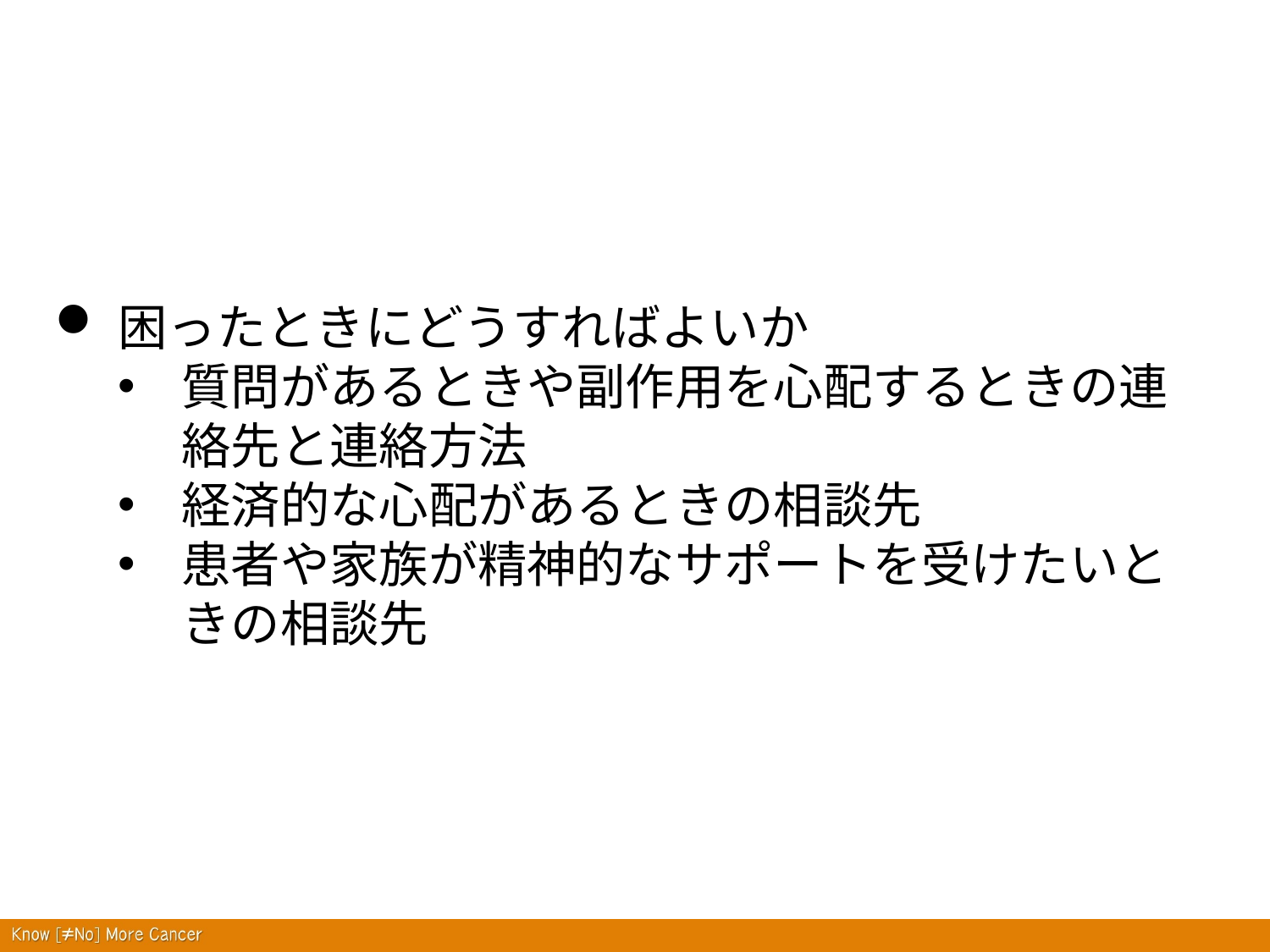

困ったときにどうすればよいか
質問があるときや副作用を心配するときの連絡先と連絡方法
経済的な心配があるときの相談先
患者や家族が精神的なサポートを受けたいときの相談先